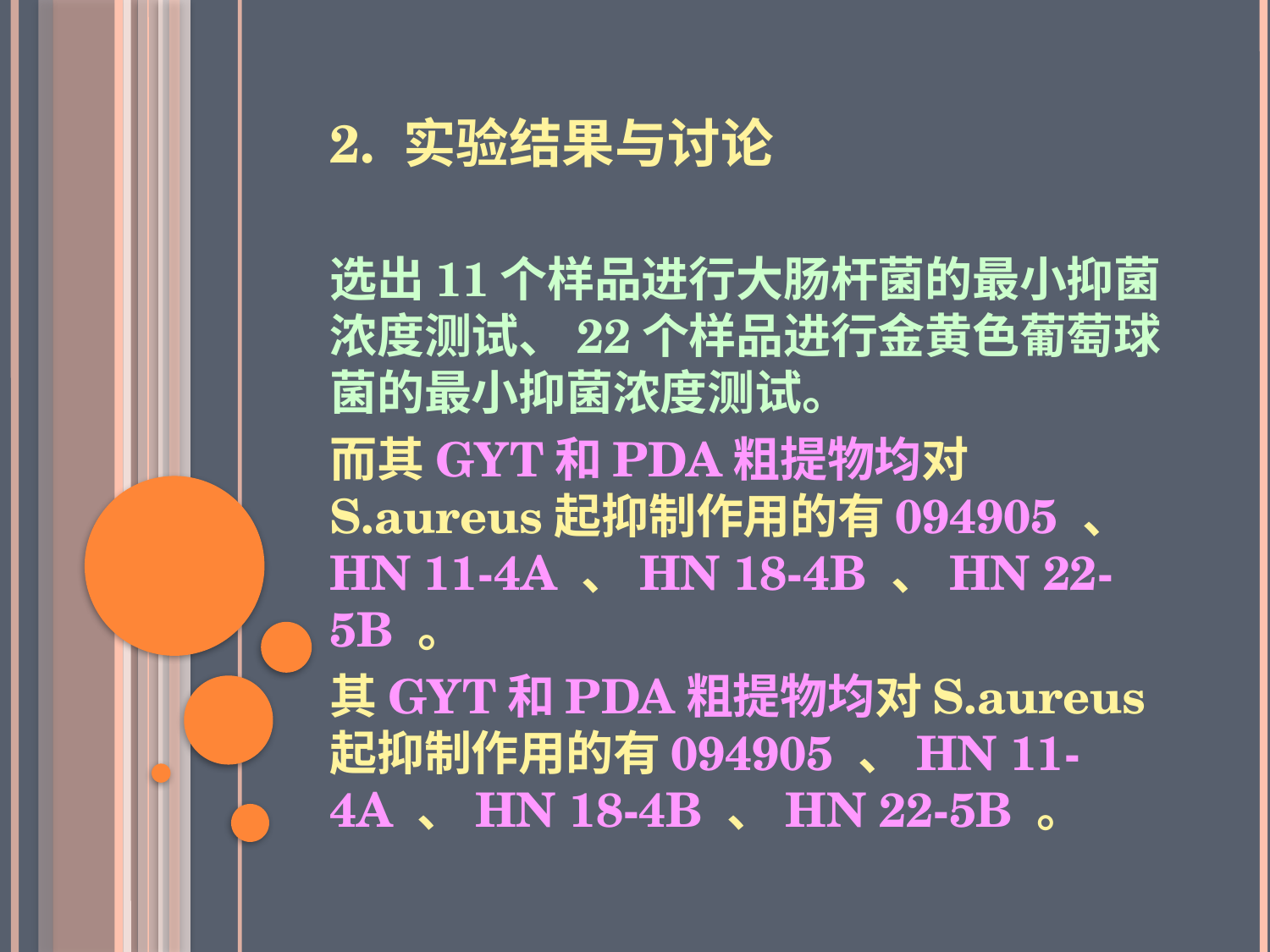

# 2. 实验结果与讨论
选出11个样品进行大肠杆菌的最小抑菌浓度测试、22个样品进行金黄色葡萄球菌的最小抑菌浓度测试。
而其GYT和PDA粗提物均对S.aureus起抑制作用的有094905 、HN 11-4A 、HN 18-4B 、HN 22-5B 。
其GYT和PDA粗提物均对S.aureus起抑制作用的有094905 、HN 11-4A 、HN 18-4B 、HN 22-5B 。